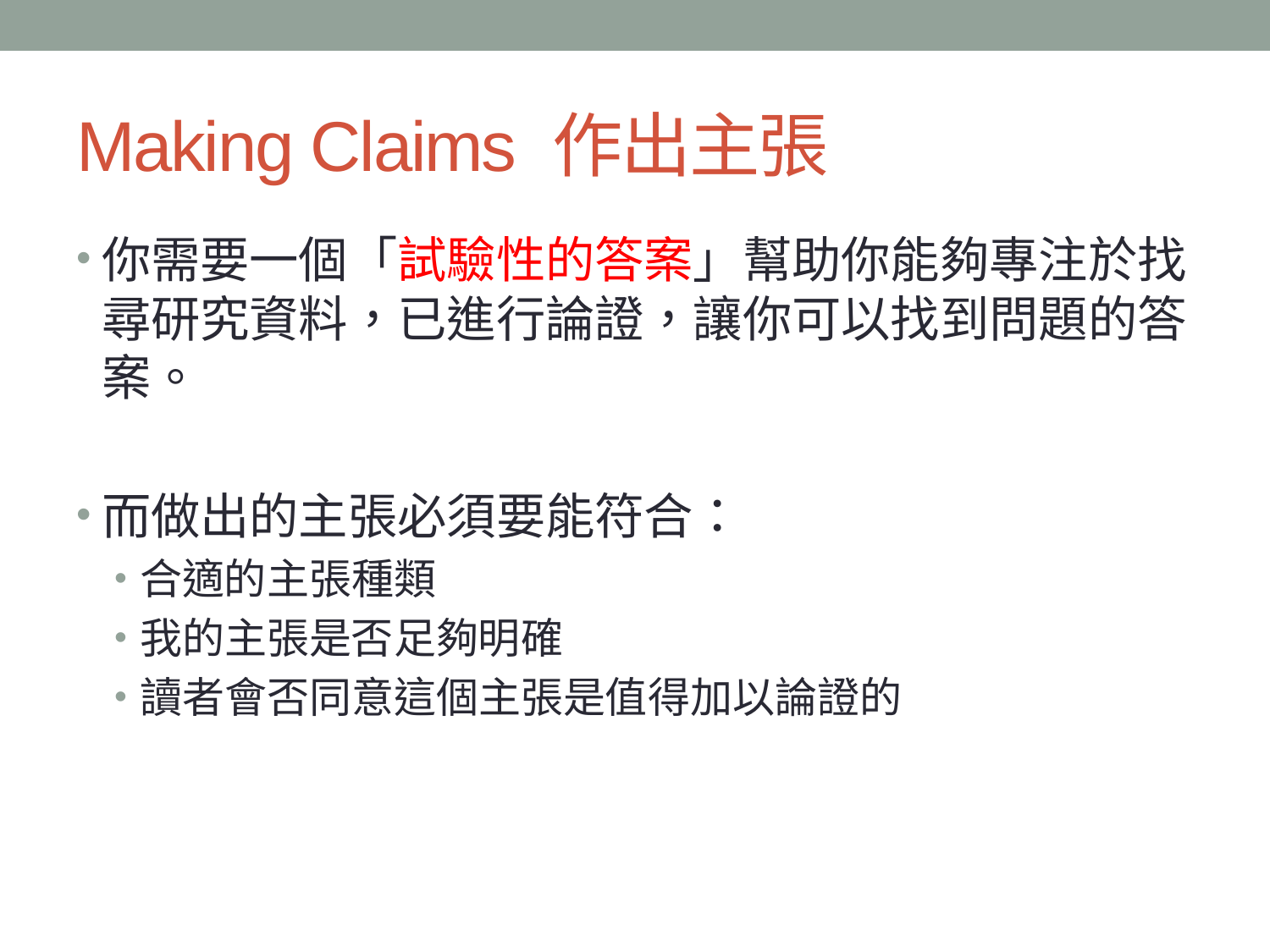

# Making Claims 作出主張
你需要一個「試驗性的答案」幫助你能夠專注於找尋研究資料，已進行論證，讓你可以找到問題的答案。

而做出的主張必須要能符合：
合適的主張種類
我的主張是否足夠明確
讀者會否同意這個主張是值得加以論證的